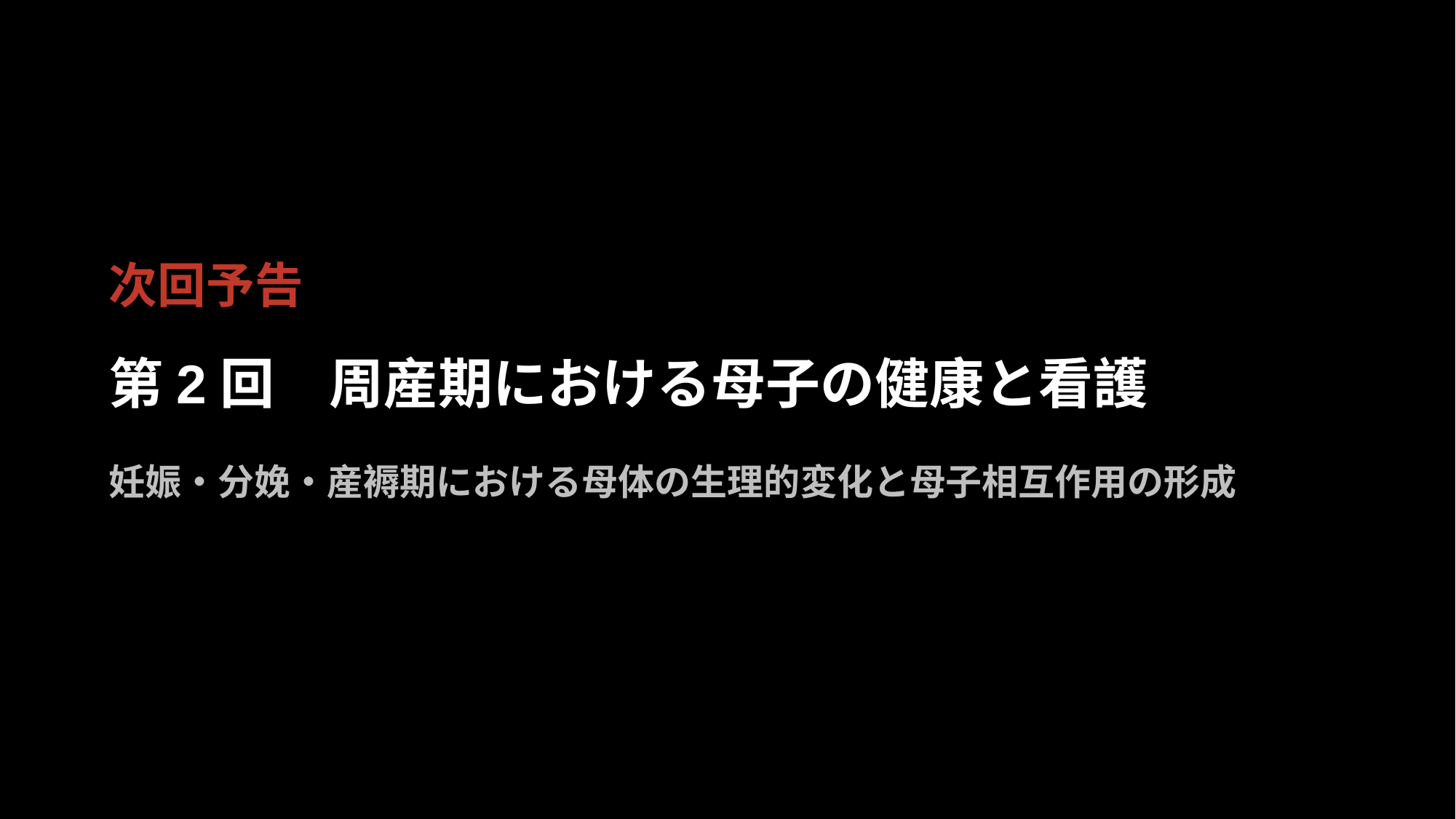

次回予告
第2回　周産期における母子の健康と看護
妊娠・分娩・産褥期における母体の生理的変化と母子相互作用の形成